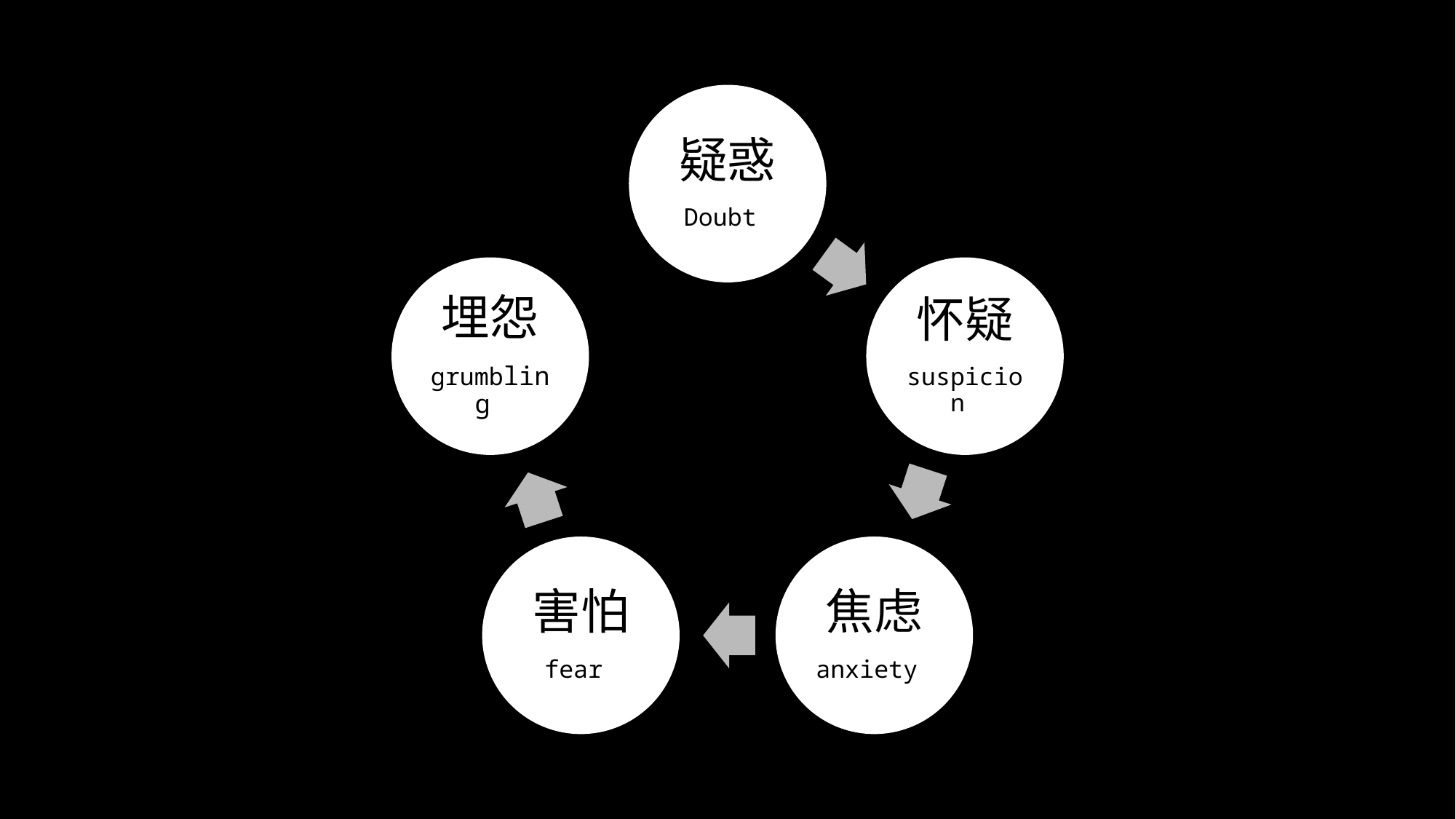

疑惑
Doubt

怀疑
suspicion

焦虑
anxiety

害怕
fear

埋怨
grumbling